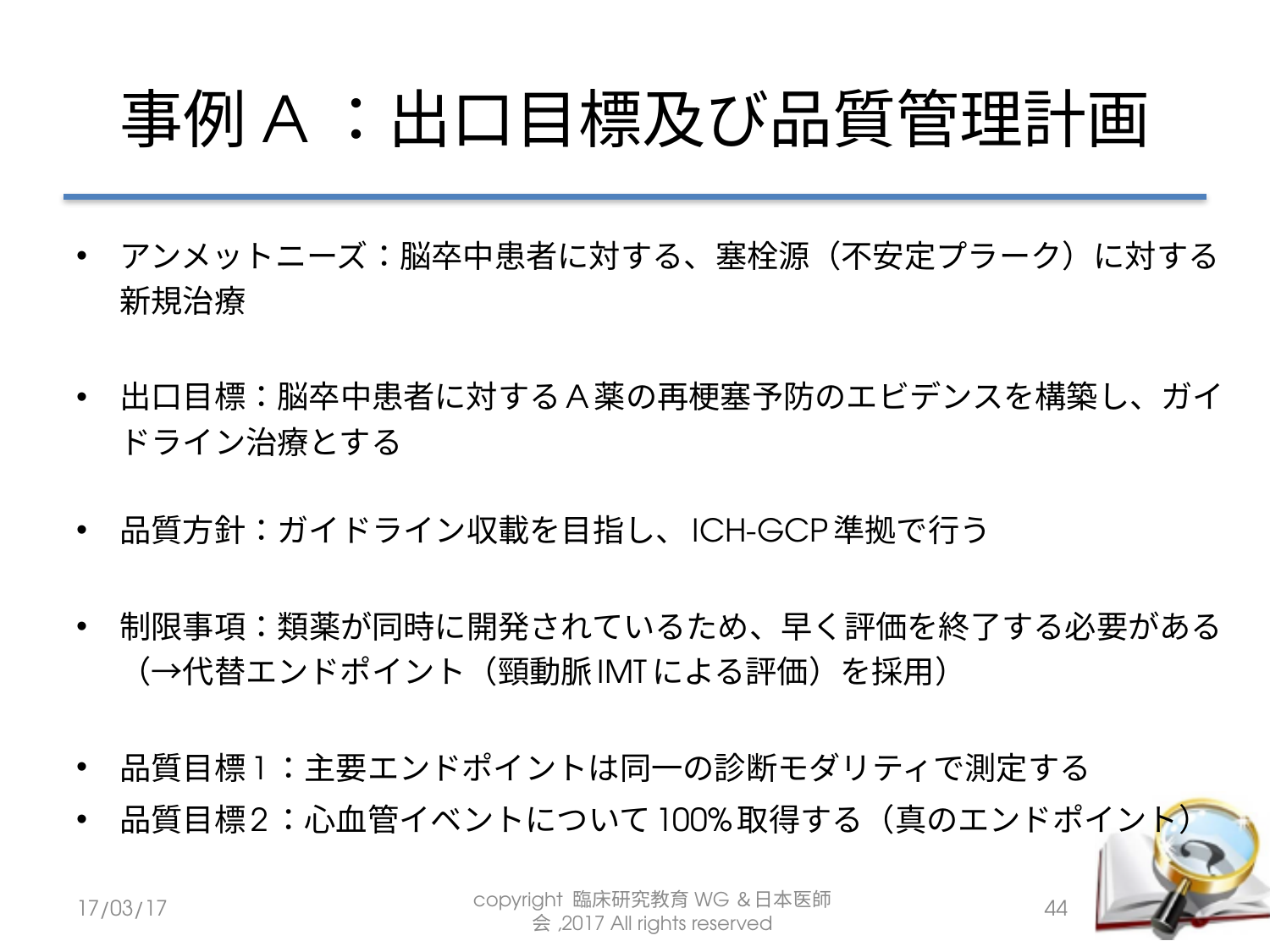

# 事例A：出口目標及び品質管理計画
アンメットニーズ：脳卒中患者に対する、塞栓源（不安定プラーク）に対する新規治療

出口目標：脳卒中患者に対するA薬の再梗塞予防のエビデンスを構築し、ガイドライン治療とする

品質方針：ガイドライン収載を目指し、ICH-GCP準拠で行う

制限事項：類薬が同時に開発されているため、早く評価を終了する必要がある（→代替エンドポイント（頸動脈IMTによる評価）を採用）

品質目標1：主要エンドポイントは同一の診断モダリティで測定する
品質目標2：心血管イベントについて100%取得する（真のエンドポイント）
17/03/17
copyright 臨床研究教育WG＆日本医師会,2017 All rights reserved
44